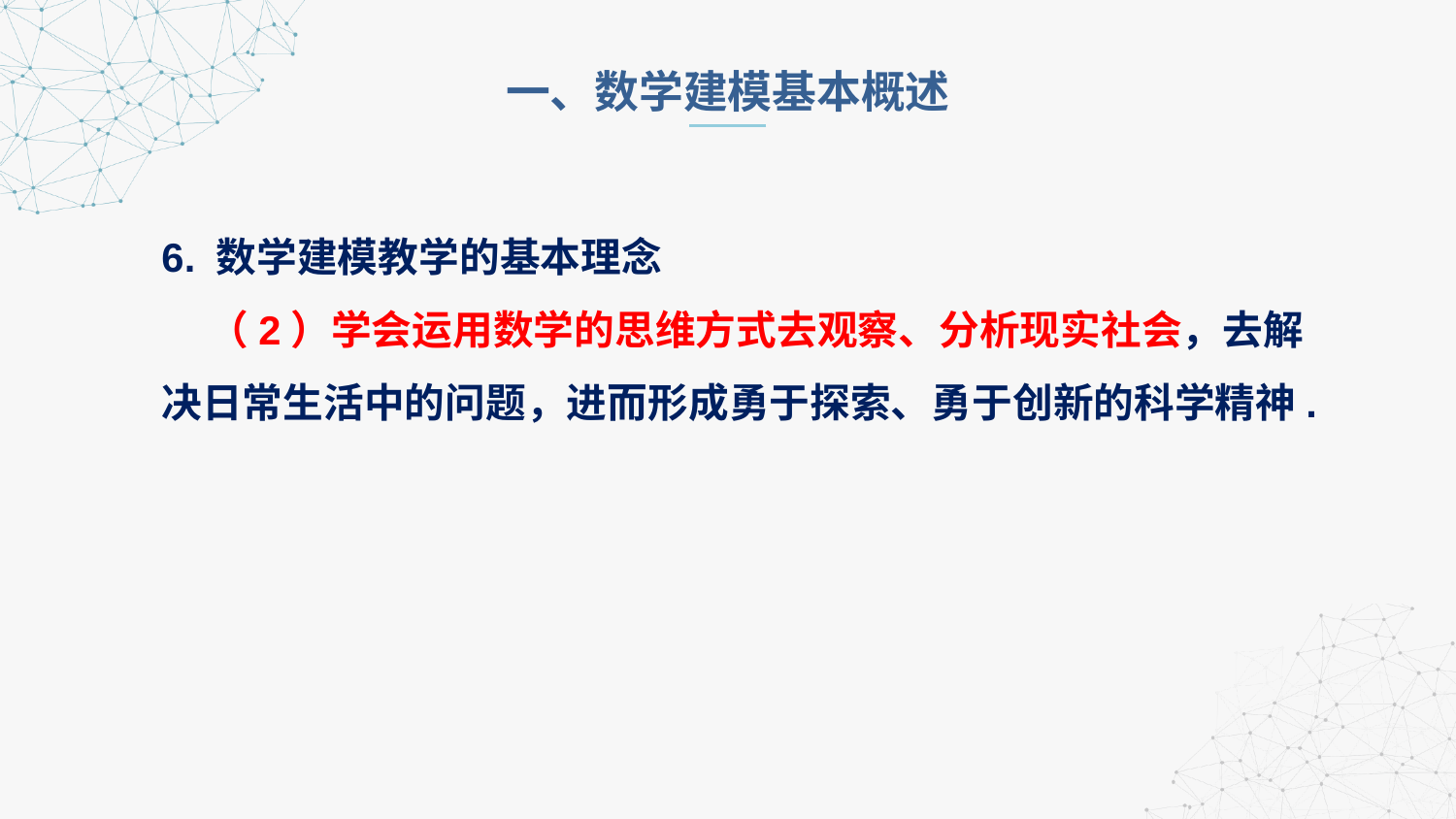

一、数学建模基本概述
6. 数学建模教学的基本理念
    （2）学会运用数学的思维方式去观察、分析现实社会，去解决日常生活中的问题，进而形成勇于探索、勇于创新的科学精神.